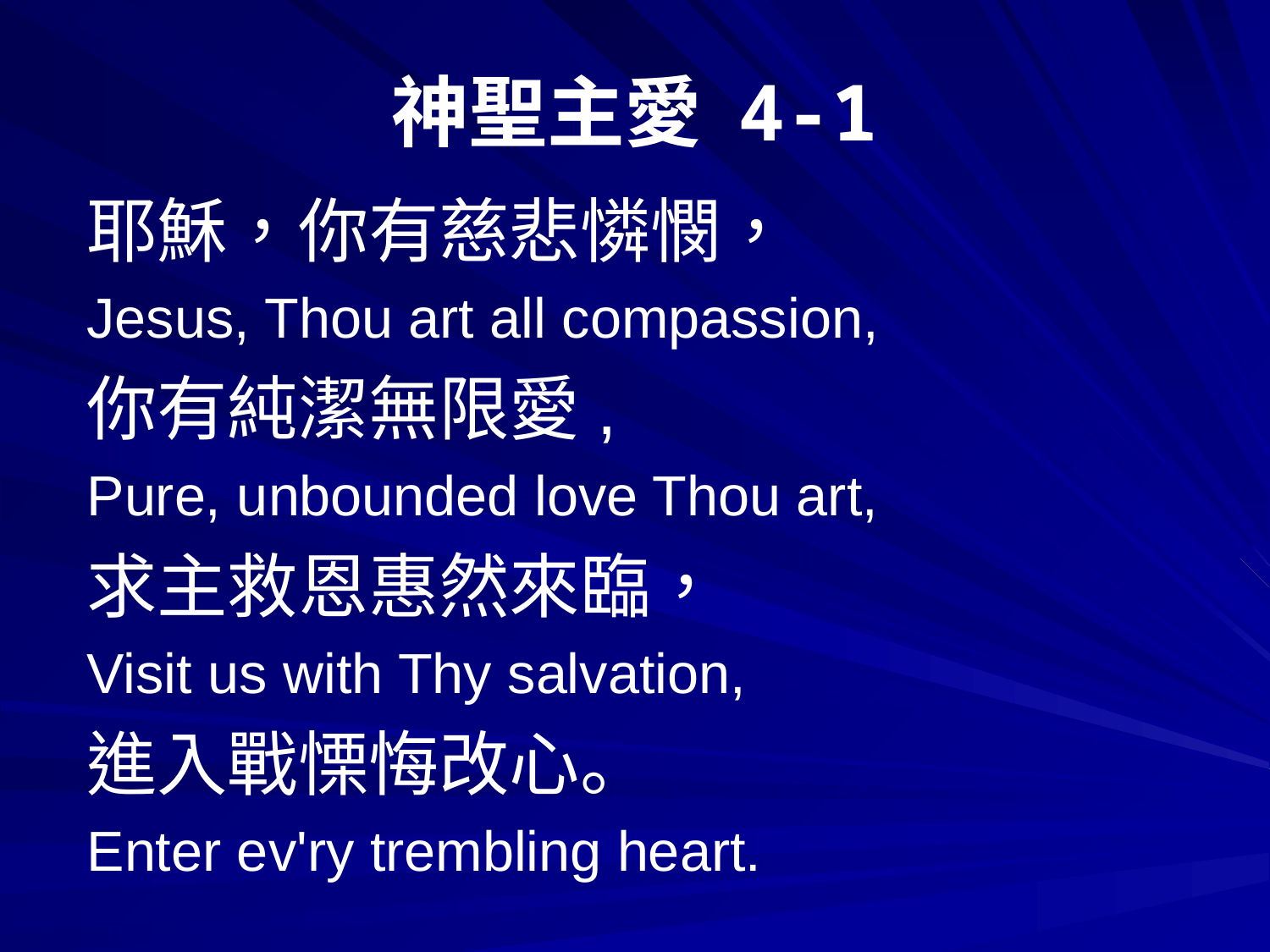

# 神聖主愛 4-1
耶穌，你有慈悲憐憫，
Jesus, Thou art all compassion,
你有純潔無限愛,
Pure, unbounded love Thou art,
求主救恩惠然來臨，
Visit us with Thy salvation,
進入戰慄悔改心。
Enter ev'ry trembling heart.